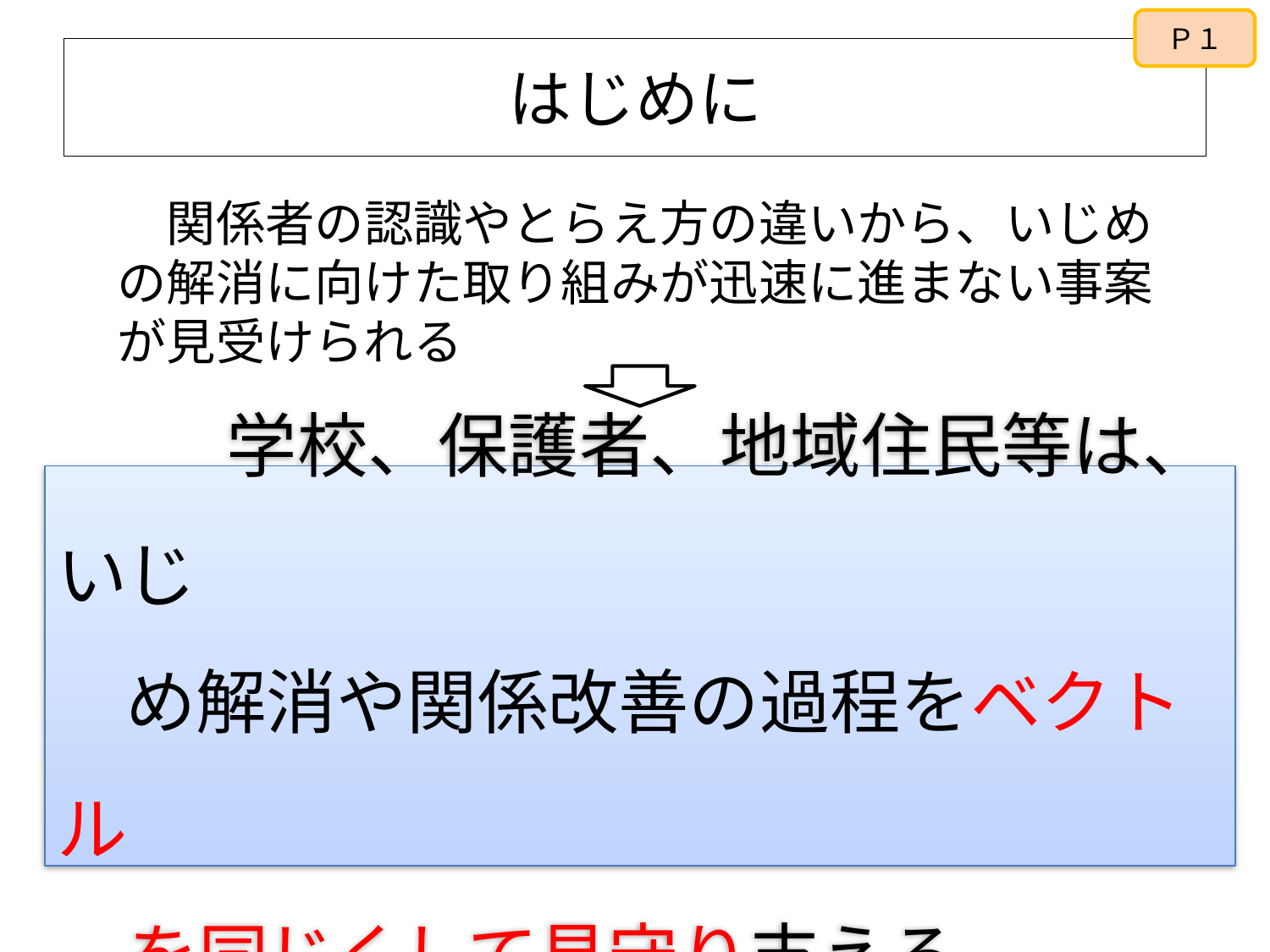

Ｐ１
# はじめに
　関係者の認識やとらえ方の違いから、いじめの解消に向けた取り組みが迅速に進まない事案が見受けられる

　　学校、保護者、地域住民等は、いじ
　め解消や関係改善の過程をベクトル
　を同じくして見守り支える。